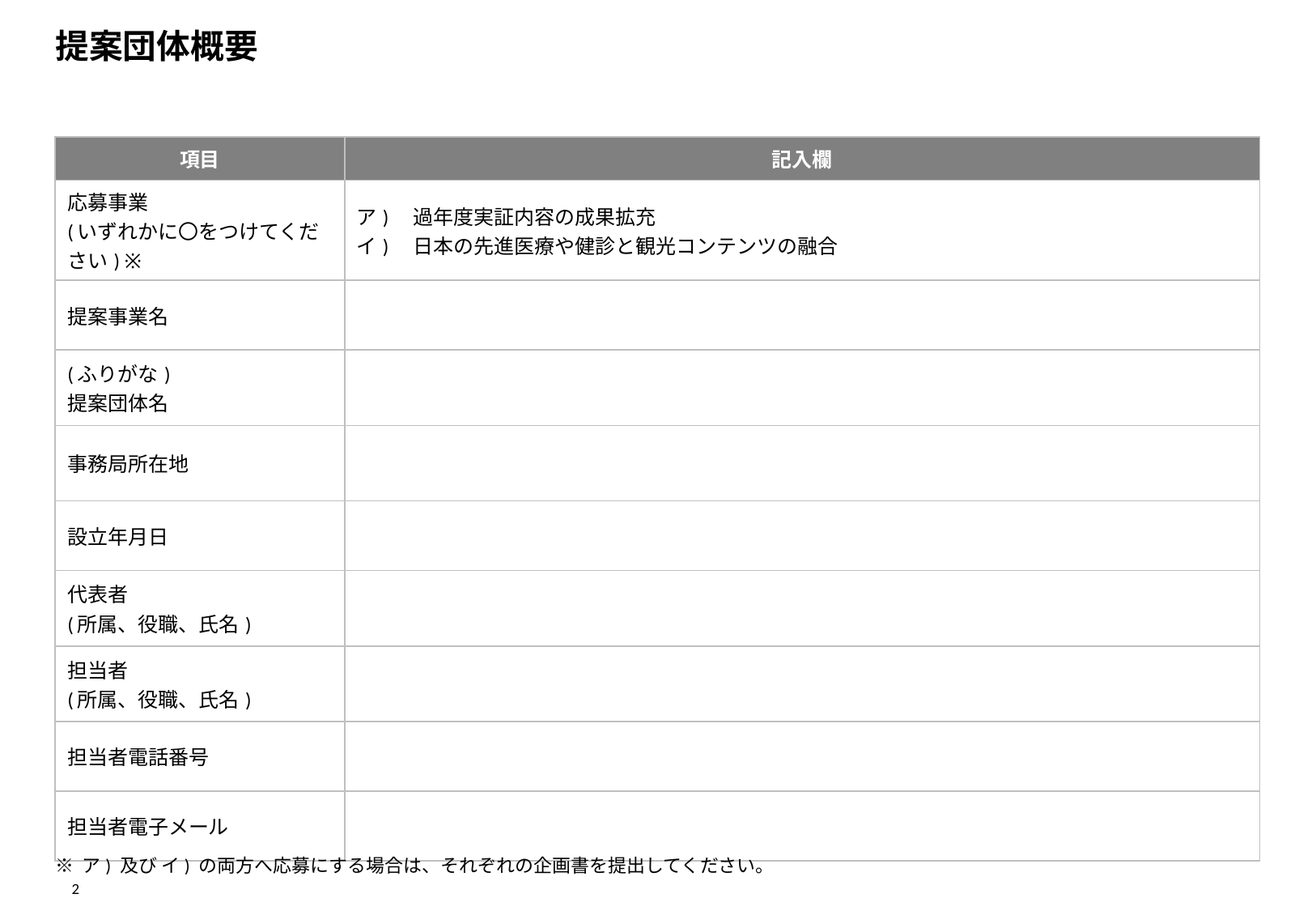

# 提案団体概要
| 項目 | 記入欄 |
| --- | --- |
| 応募事業 (いずれかに〇をつけてください) ※ | ア)　過年度実証内容の成果拡充 イ)　日本の先進医療や健診と観光コンテンツの融合 |
| 提案事業名 |  |
| (ふりがな) 提案団体名 |  |
| 事務局所在地 |  |
| 設立年月日 |  |
| 代表者 (所属、役職、氏名) |  |
| 担当者 (所属、役職、氏名) |  |
| 担当者電話番号 |  |
| 担当者電子メール |  |
※ ア) 及び イ) の両方へ応募にする場合は、それぞれの企画書を提出してください。
2